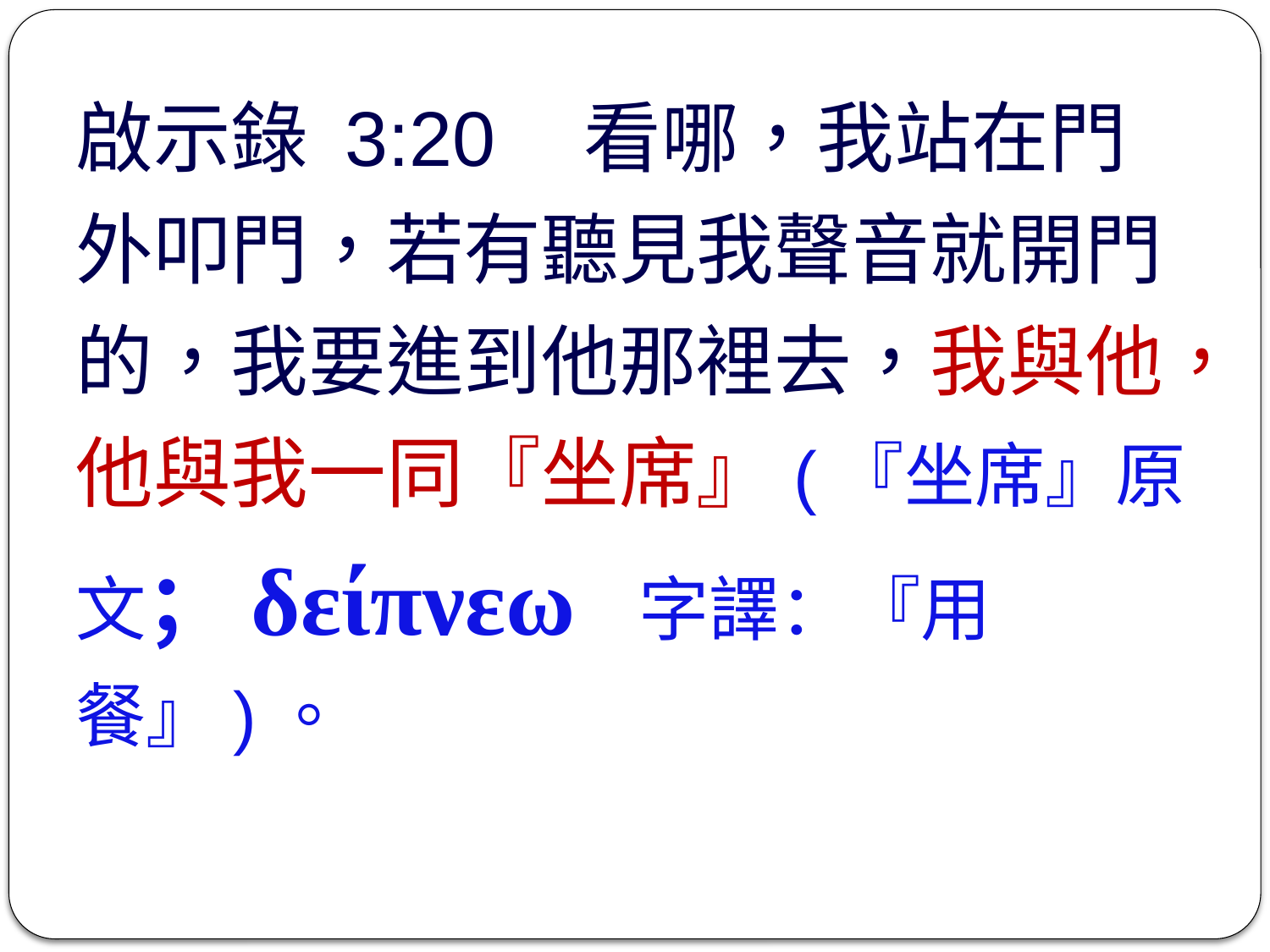

啟示錄 3:20	看哪，我站在門外叩門，若有聽見我聲音就開門的，我要進到他那裡去，我與他，他與我一同『坐席』(『坐席』原文；δείπνεω  字譯：『用餐』)。